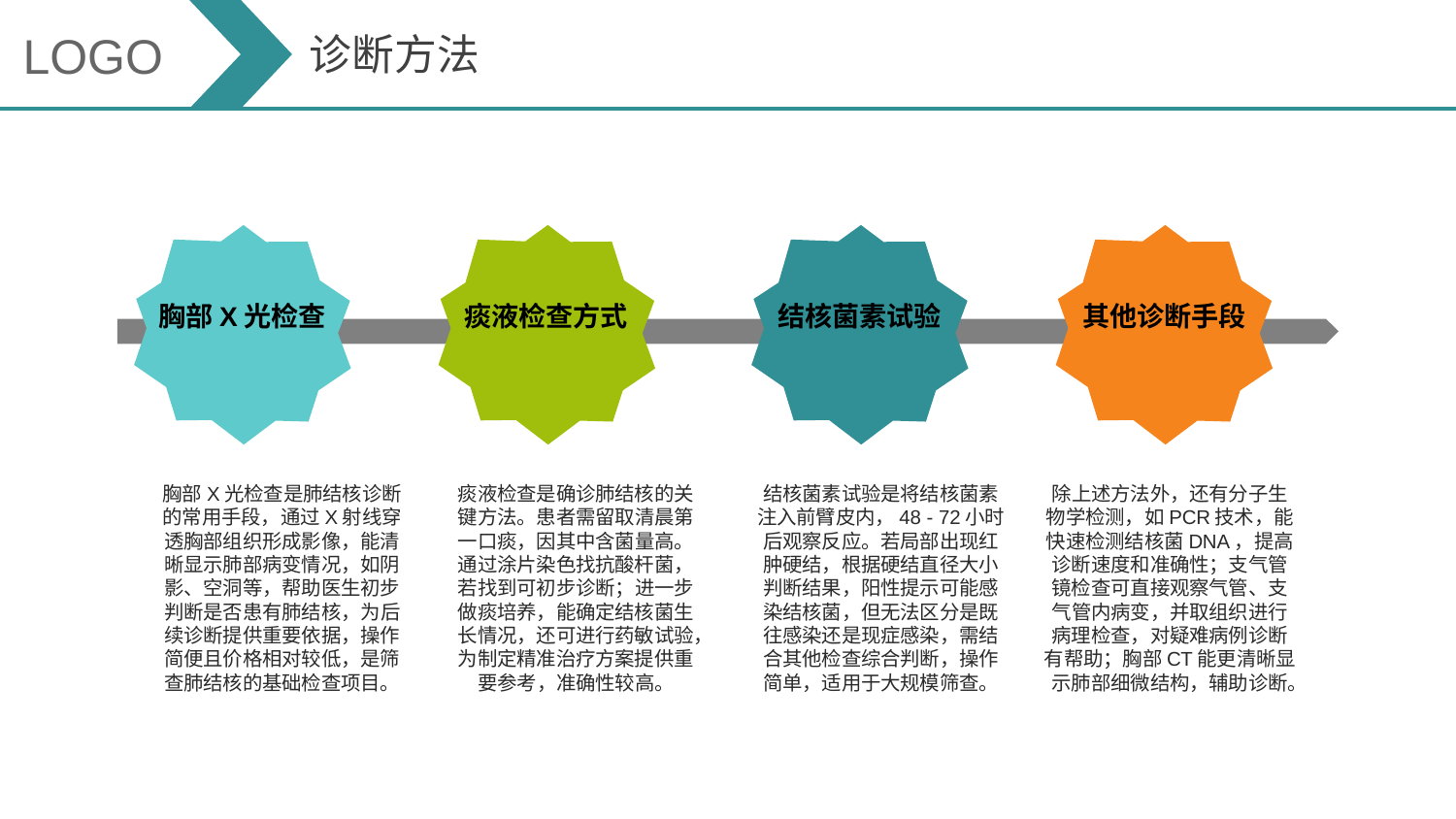

LOGO

诊断方法

胸部X光检查
痰液检查方式
结核菌素试验
其他诊断手段

除上述方法外，还有分子生物学检测，如PCR技术，能快速检测结核菌DNA，提高诊断速度和准确性；支气管镜检查可直接观察气管、支气管内病变，并取组织进行病理检查，对疑难病例诊断有帮助；胸部CT能更清晰显示肺部细微结构，辅助诊断。
胸部X光检查是肺结核诊断的常用手段，通过X射线穿透胸部组织形成影像，能清晰显示肺部病变情况，如阴影、空洞等，帮助医生初步判断是否患有肺结核，为后续诊断提供重要依据，操作简便且价格相对较低，是筛查肺结核的基础检查项目。
痰液检查是确诊肺结核的关键方法。患者需留取清晨第一口痰，因其中含菌量高。通过涂片染色找抗酸杆菌，若找到可初步诊断；进一步做痰培养，能确定结核菌生长情况，还可进行药敏试验，为制定精准治疗方案提供重要参考，准确性较高。
结核菌素试验是将结核菌素注入前臂皮内，48 - 72小时后观察反应。若局部出现红肿硬结，根据硬结直径大小判断结果，阳性提示可能感染结核菌，但无法区分是既往感染还是现症感染，需结合其他检查综合判断，操作简单，适用于大规模筛查。